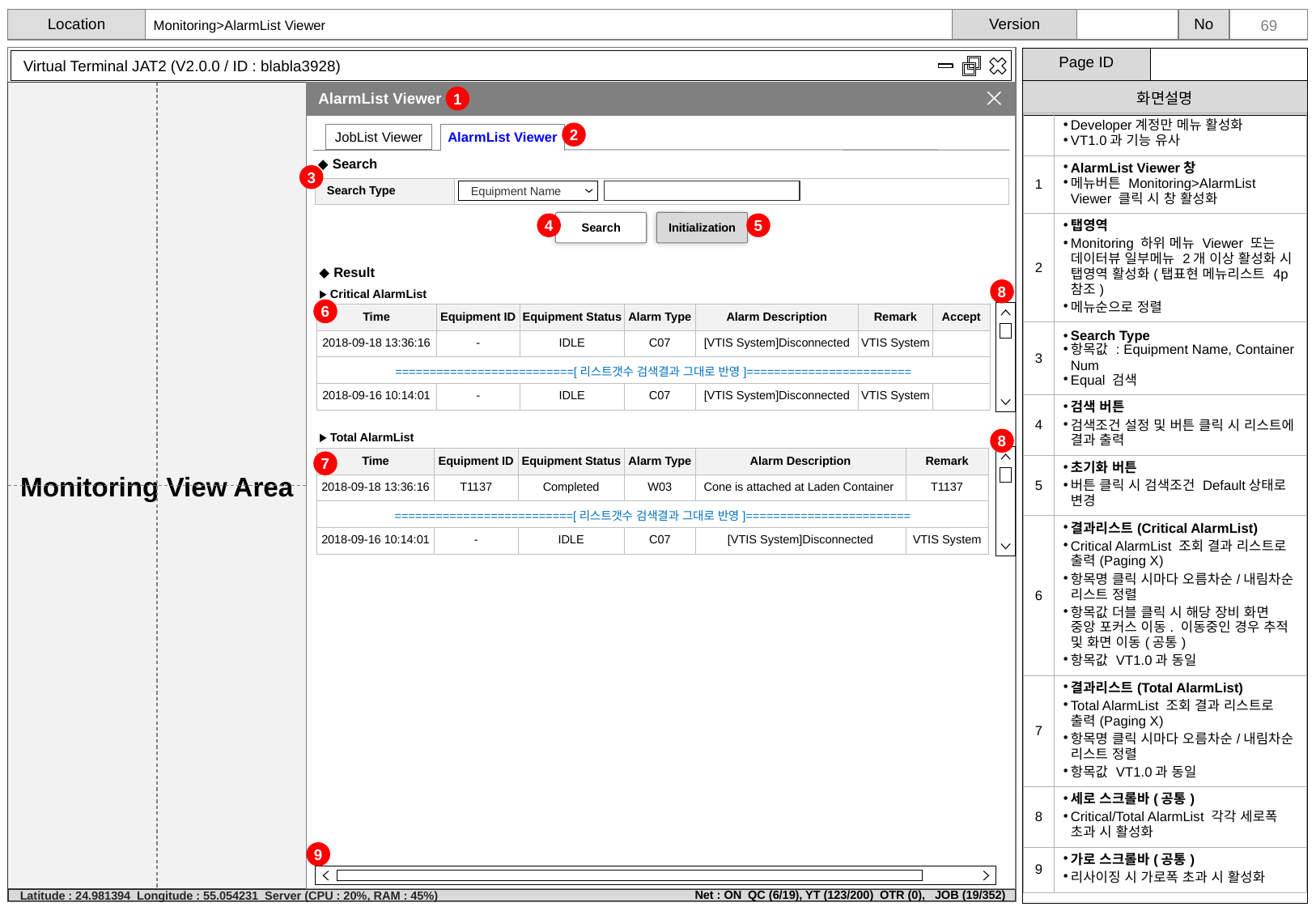

Monitoring>AlarmList Viewer
Virtual Terminal JAT2 (V2.0.0 / ID : blabla3928)

Monitoring View Area
AlarmList Viewer
1

|  | Developer계정만 메뉴 활성화 VT1.0과 기능 유사 |
| --- | --- |
| 1 | AlarmList Viewer창 메뉴버튼 Monitoring>AlarmList Viewer 클릭 시 창 활성화 |
| 2 | 탭영역 Monitoring 하위 메뉴 Viewer 또는 데이터뷰 일부메뉴 2개 이상 활성화 시 탭영역 활성화(탭표현 메뉴리스트 4p 참조) 메뉴순으로 정렬 |
| 3 | Search Type 항목값 : Equipment Name, Container Num Equal 검색 |
| 4 | 검색 버튼 검색조건 설정 및 버튼 클릭 시 리스트에 결과 출력 |
| 5 | 초기화 버튼 버튼 클릭 시 검색조건 Default상태로 변경 |
| 6 | 결과리스트(Critical AlarmList) Critical AlarmList 조회 결과 리스트로 출력(Paging X) 항목명 클릭 시마다 오름차순/내림차순 리스트 정렬 항목값 더블 클릭 시 해당 장비 화면 중앙 포커스 이동. 이동중인 경우 추적 및 화면 이동(공통) 항목값 VT1.0과 동일 |
| 7 | 결과리스트(Total AlarmList) Total AlarmList 조회 결과 리스트로 출력(Paging X) 항목명 클릭 시마다 오름차순/내림차순 리스트 정렬 항목값 VT1.0과 동일 |
| 8 | 세로 스크롤바(공통) Critical/Total AlarmList 각각 세로폭 초과 시 활성화 |
| 9 | 가로 스크롤바(공통) 리사이징 시 가로폭 초과 시 활성화 |

2
JobList Viewer
AlarmList Viewer
◆ Search
3
| Search Type |  |
| --- | --- |
Equipment Name

Search
Initialization
4
5
◆ Result
8
▶ Critical AlarmList
6

| Time | Equipment ID | Equipment Status | Alarm Type | Alarm Description | Remark | Accept |
| --- | --- | --- | --- | --- | --- | --- |
| 2018-09-18 13:36:16 | - | IDLE | C07 | [VTIS System]Disconnected | VTIS System |  |
| ==========================[리스트갯수 검색결과 그대로 반영]======================== |  |  |  |  |  |  |
| 2018-09-16 10:14:01 | - | IDLE | C07 | [VTIS System]Disconnected | VTIS System |  |
▶ Total AlarmList
8

| Time | Equipment ID | Equipment Status | Alarm Type | Alarm Description | Remark |
| --- | --- | --- | --- | --- | --- |
| 2018-09-18 13:36:16 | T1137 | Completed | W03 | Cone is attached at Laden Container | T1137 |
| ==========================[리스트갯수 검색결과 그대로 반영]======================== |  |  |  |  |  |
| 2018-09-16 10:14:01 | - | IDLE | C07 | [VTIS System]Disconnected | VTIS System |
7
9

Net : ON  QC (6/19), YT (123/200)  OTR (0),   JOB (19/352)
Latitude : 24.981394  Longitude : 55.054231  Server (CPU : 20%, RAM : 45%)